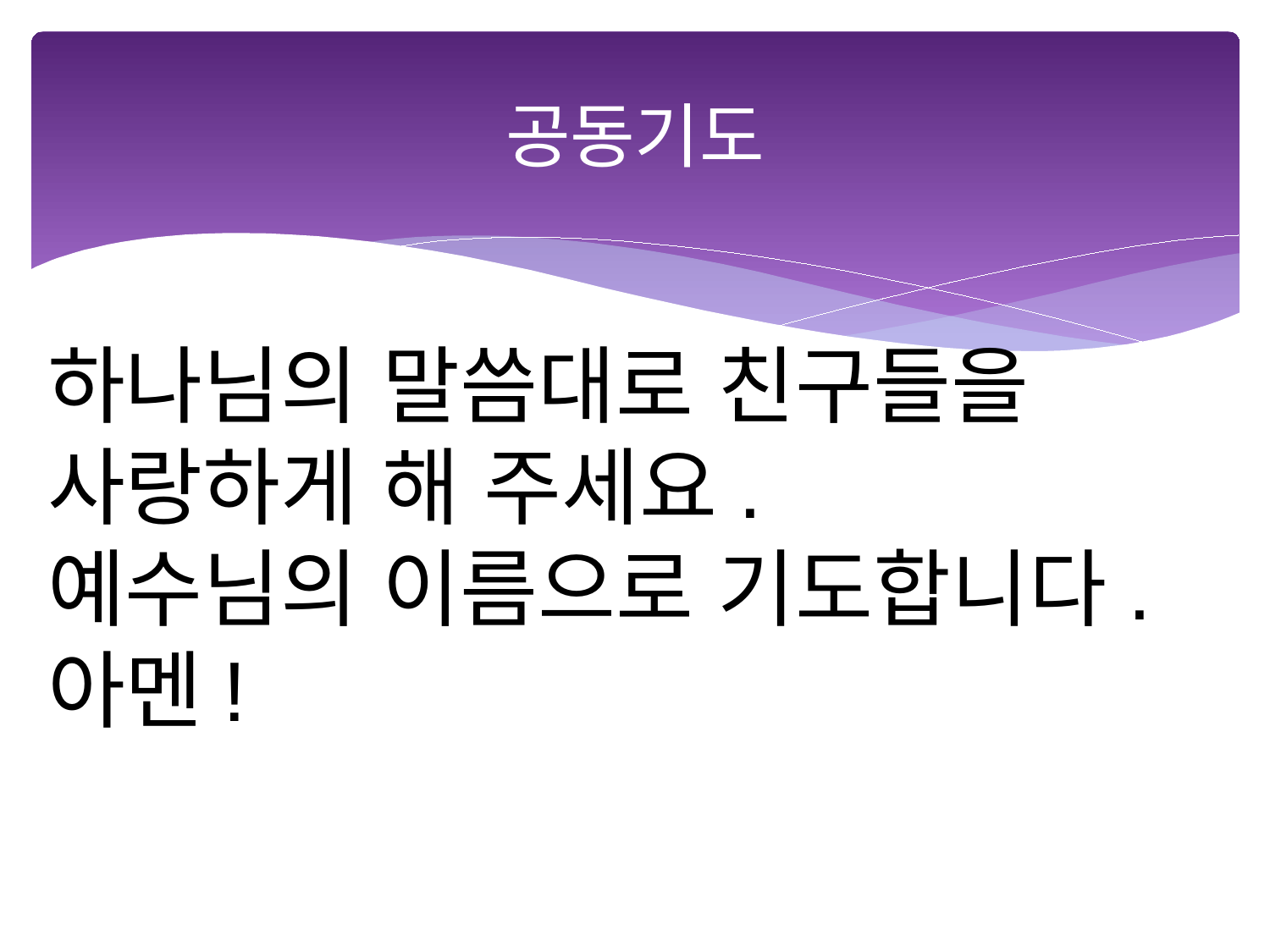

# 공동기도

하나님의 말씀대로 친구들을 사랑하게 해 주세요.
예수님의 이름으로 기도합니다.  아멘!